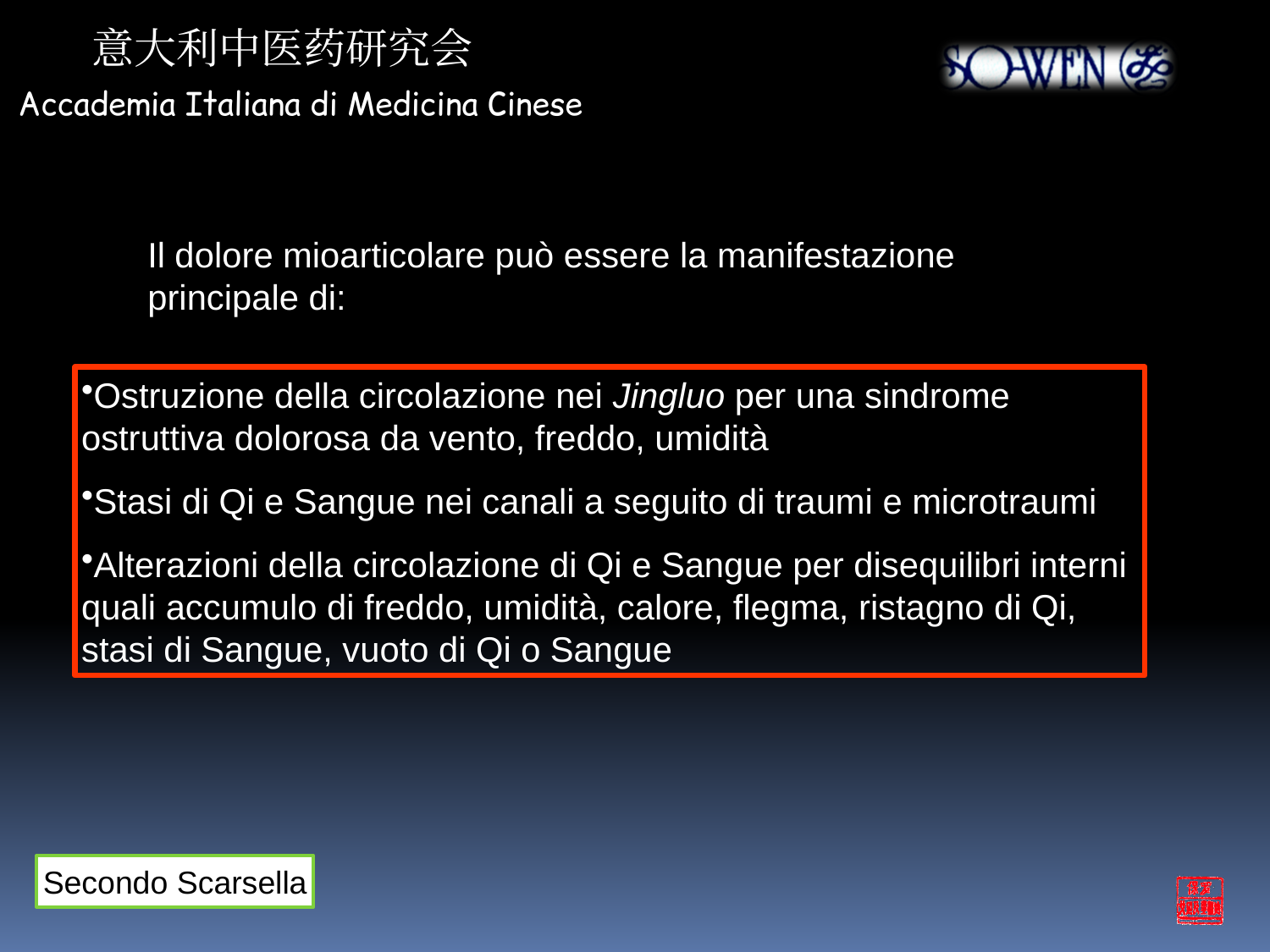

意大利中医药研究会
Accademia Italiana di Medicina Cinese
Il dolore mioarticolare può essere la manifestazione principale di:
Ostruzione della circolazione nei Jingluo per una sindrome ostruttiva dolorosa da vento, freddo, umidità
Stasi di Qi e Sangue nei canali a seguito di traumi e microtraumi
Alterazioni della circolazione di Qi e Sangue per disequilibri interni quali accumulo di freddo, umidità, calore, flegma, ristagno di Qi, stasi di Sangue, vuoto di Qi o Sangue
Secondo Scarsella